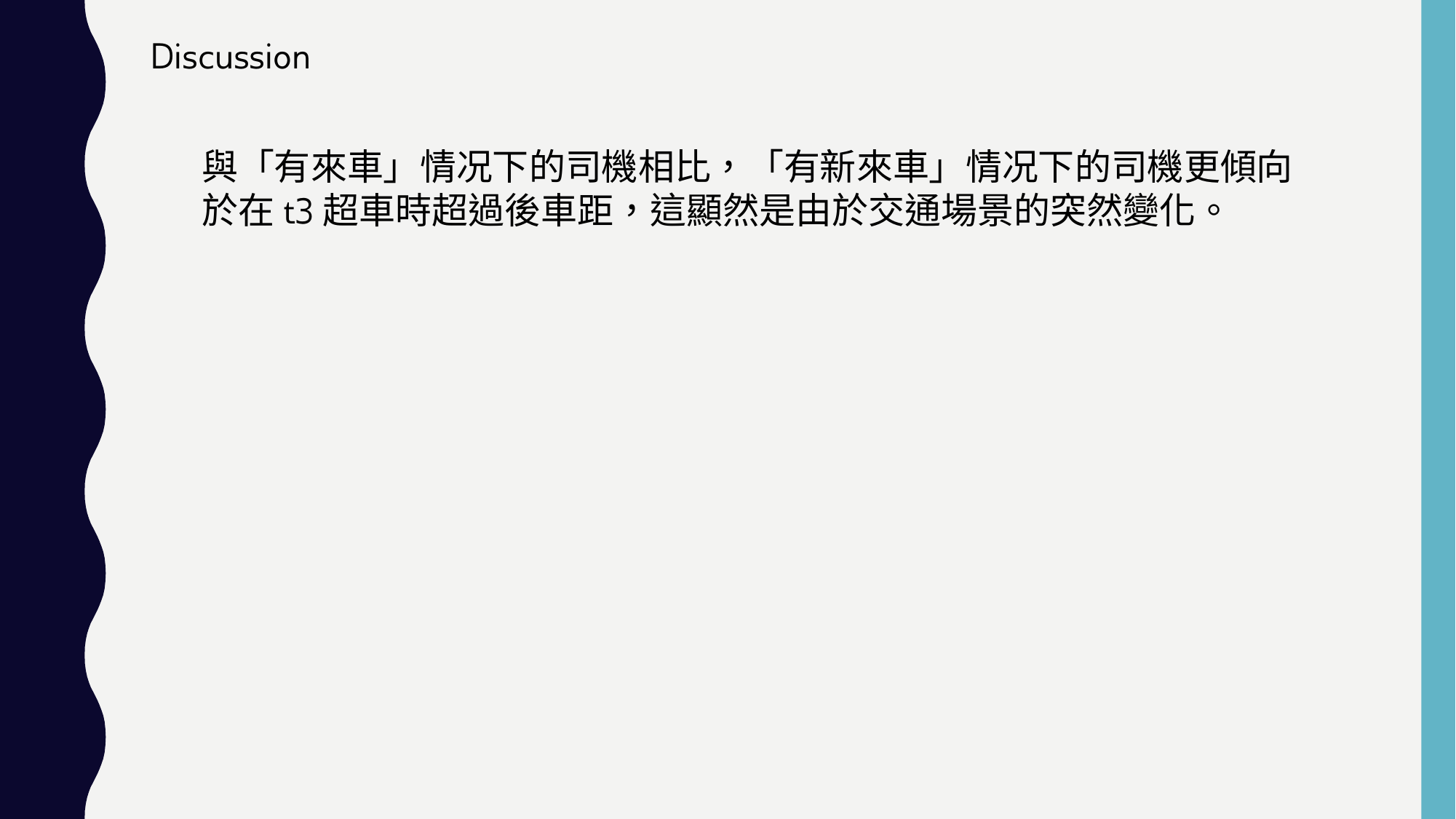

Discussion
與「有來車」情况下的司機相比，「有新來車」情况下的司機更傾向於在t3超車時超過後車距，這顯然是由於交通場景的突然變化。